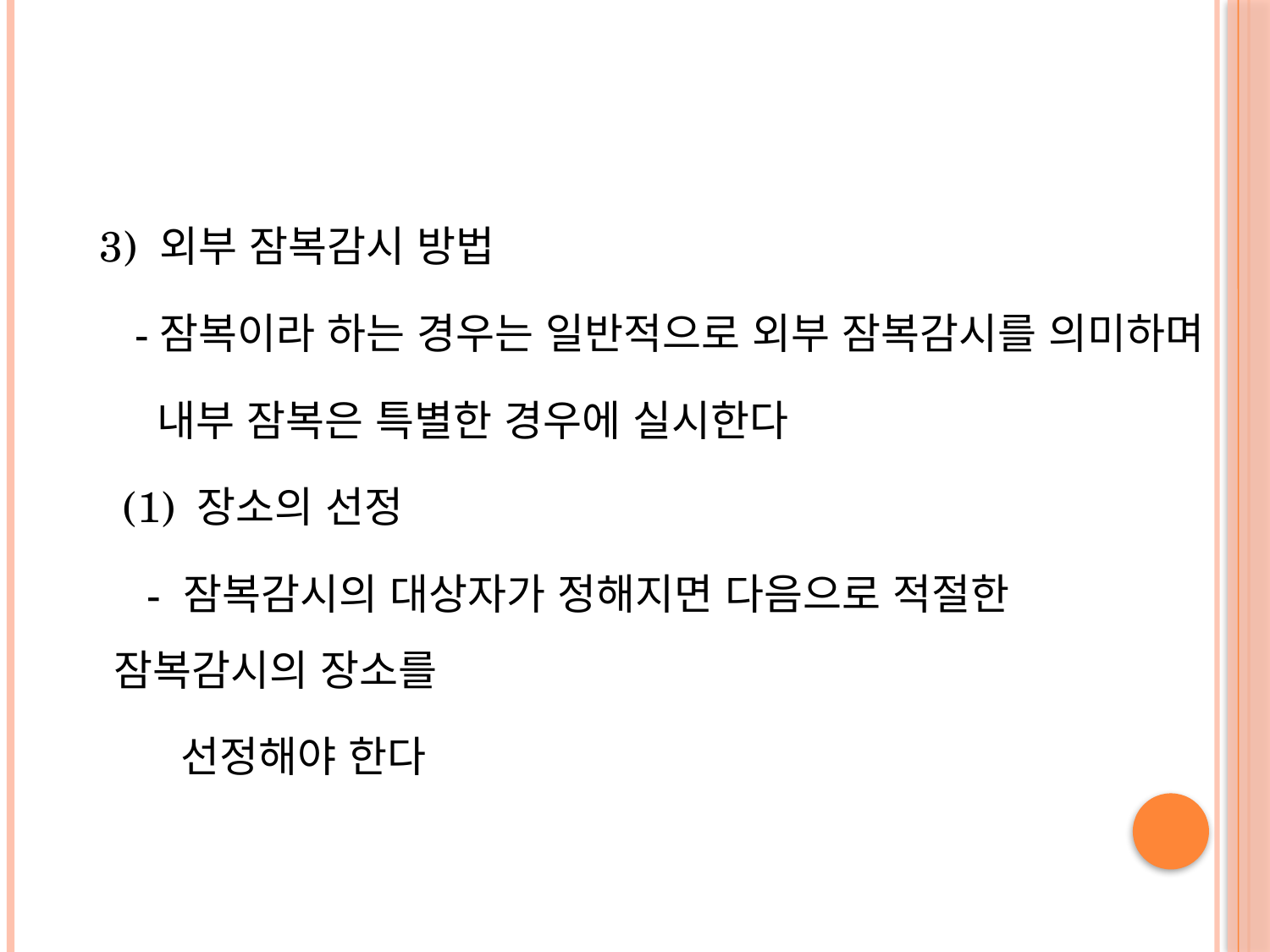

#
  3) 외부 잠복감시 방법
     -잠복이라 하는 경우는 일반적으로 외부 잠복감시를 의미하며
      내부 잠복은 특별한 경우에 실시한다
    (1) 장소의 선정
      - 잠복감시의 대상자가 정해지면 다음으로 적절한 잠복감시의 장소를
        선정해야 한다